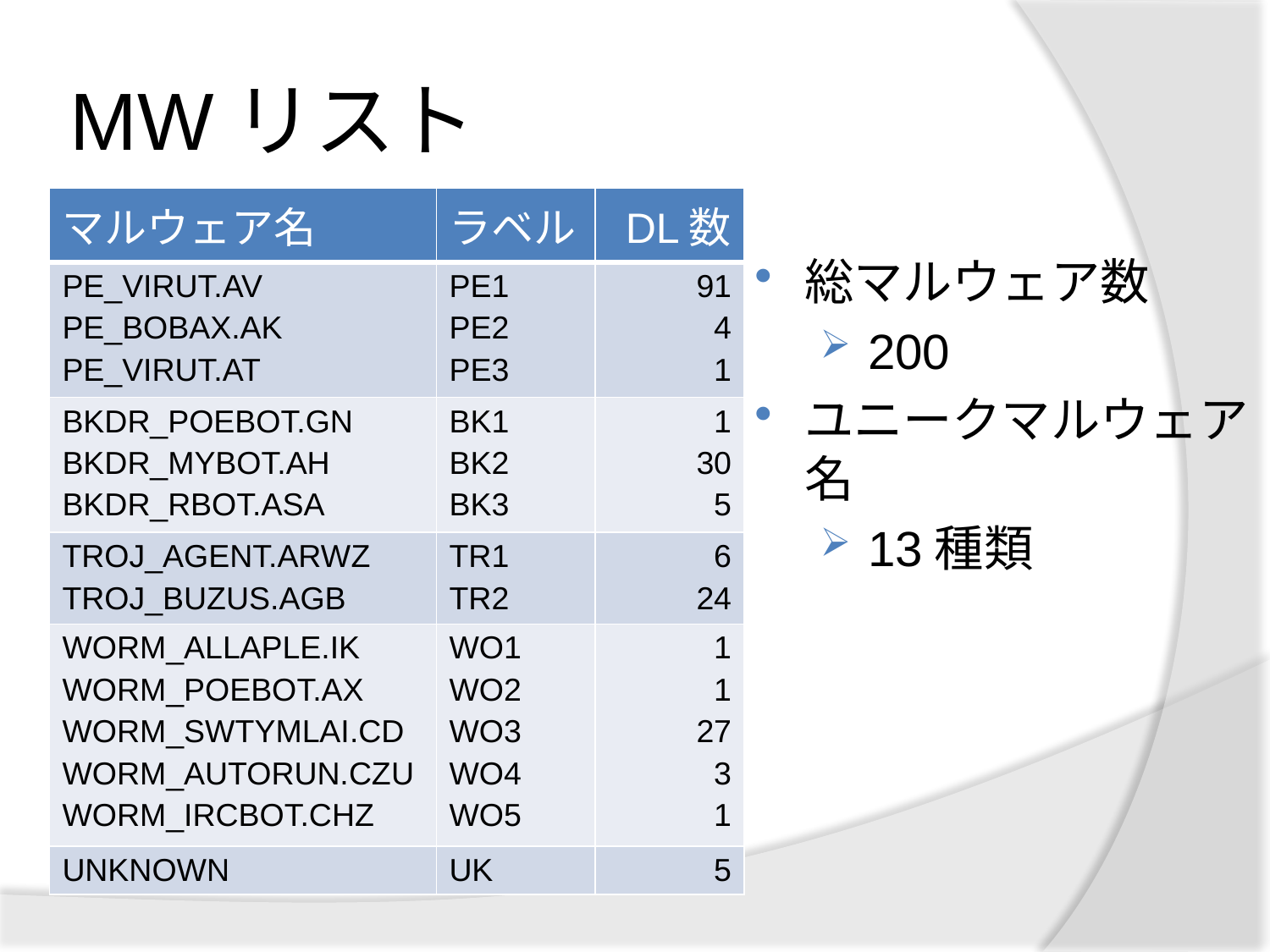

# MWリスト
| マルウェア名 | ラベル | DL数 |
| --- | --- | --- |
| PE\_VIRUT.AV PE\_BOBAX.AK PE\_VIRUT.AT | PE1 PE2 PE3 | 91 4 1 |
| BKDR\_POEBOT.GN BKDR\_MYBOT.AH BKDR\_RBOT.ASA | BK1 BK2 BK3 | 1 30 5 |
| TROJ\_AGENT.ARWZ TROJ\_BUZUS.AGB | TR1 TR2 | 6 24 |
| WORM\_ALLAPLE.IK WORM\_POEBOT.AX WORM\_SWTYMLAI.CD WORM\_AUTORUN.CZU WORM\_IRCBOT.CHZ | WO1 WO2 WO3 WO4 WO5 | 1 1 27 3 1 |
| UNKNOWN | UK | 5 |
総マルウェア数
200
ユニークマルウェア名
13種類